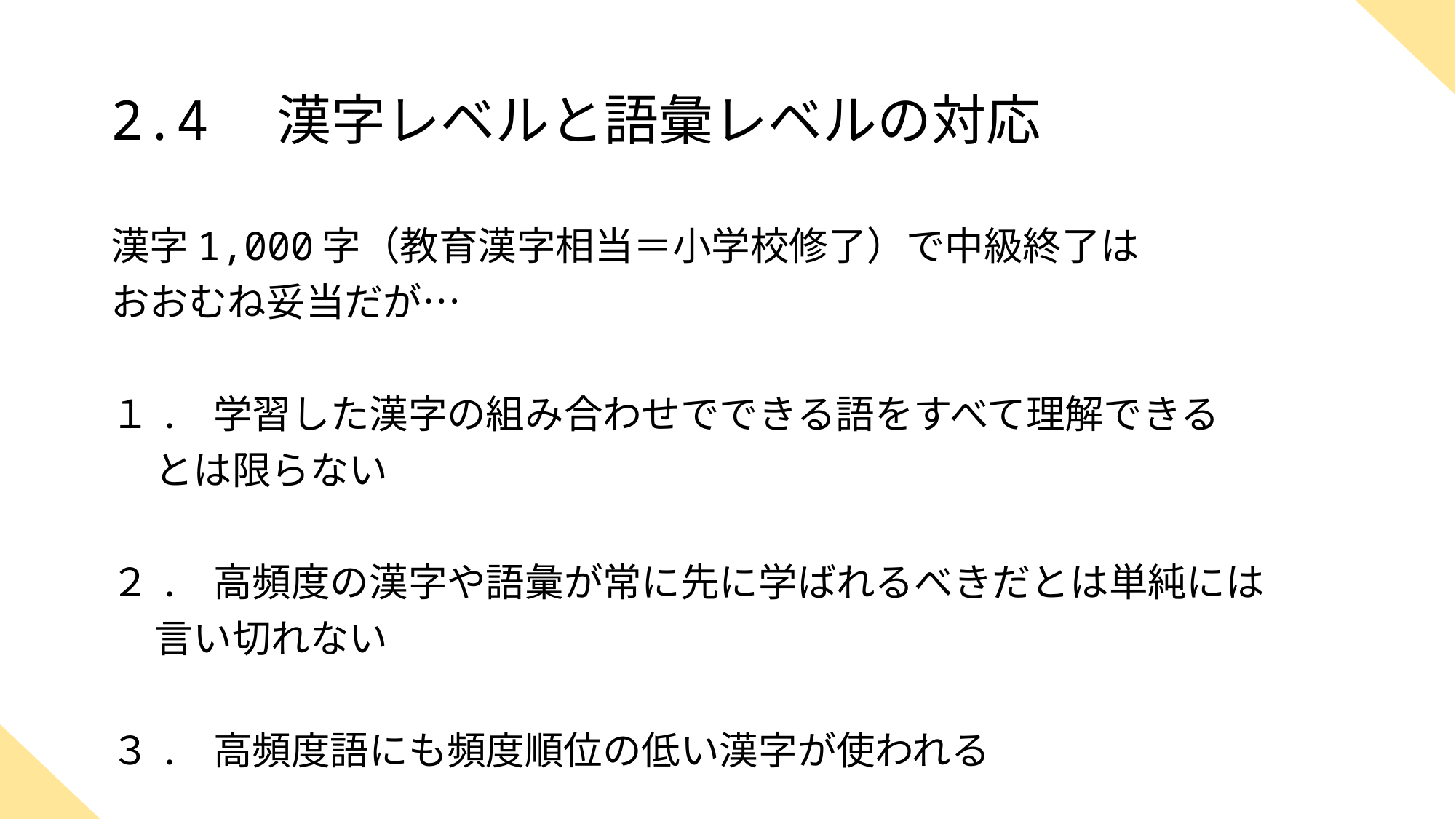

# 2.4　漢字レベルと語彙レベルの対応
漢字1,000字（教育漢字相当＝小学校修了）で中級終了は
おおむね妥当だが…

１. 学習した漢字の組み合わせでできる語をすべて理解できる
    とは限らない

２. 高頻度の漢字や語彙が常に先に学ばれるべきだとは単純には
    言い切れない

３. 高頻度語にも頻度順位の低い漢字が使われる